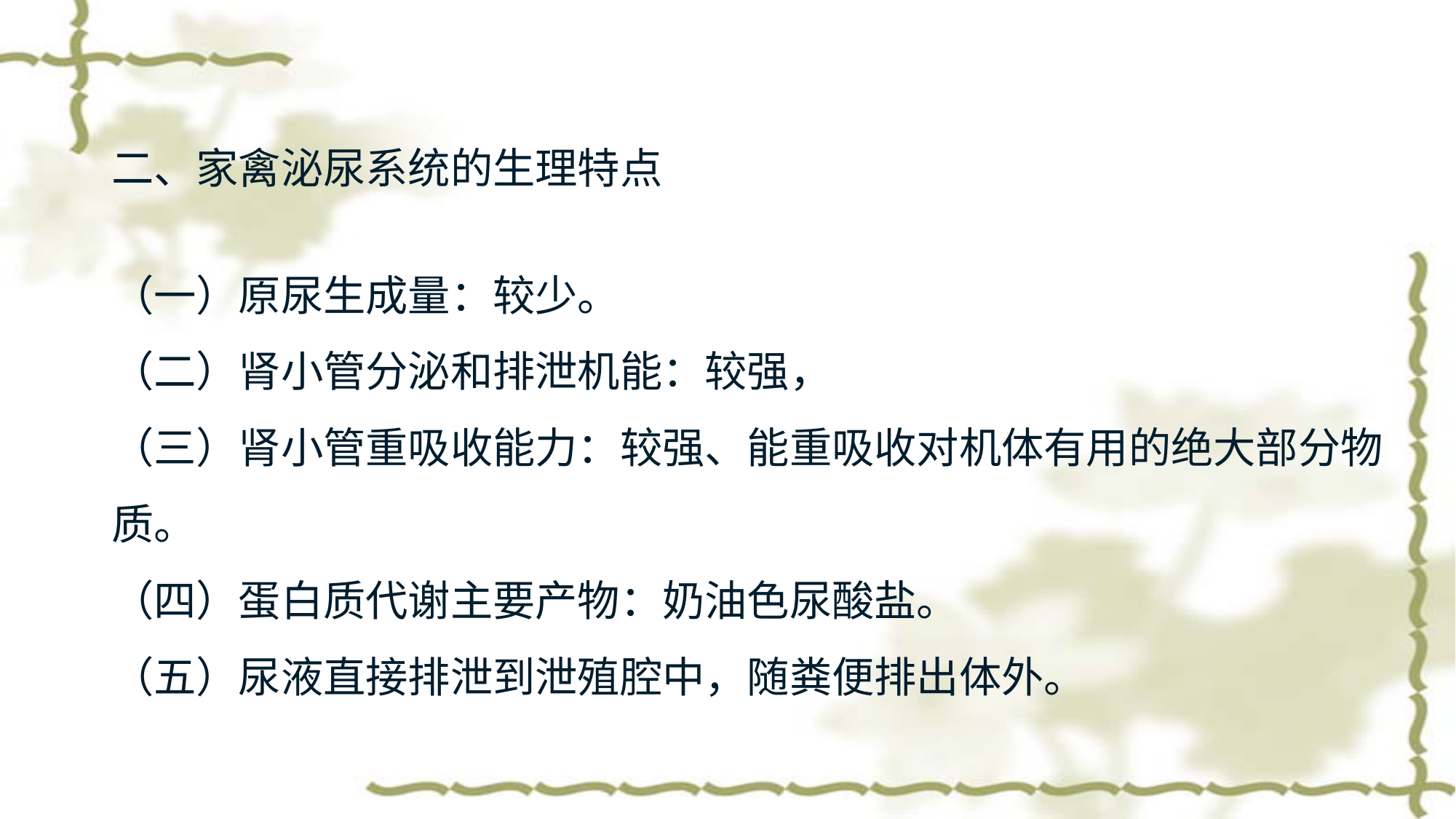

二、家禽泌尿系统的生理特点

（一）原尿生成量：较少。
（二）肾小管分泌和排泄机能：较强，
（三）肾小管重吸收能力：较强、能重吸收对机体有用的绝大部分物质。
（四）蛋白质代谢主要产物：奶油色尿酸盐。
（五）尿液直接排泄到泄殖腔中，随粪便排出体外。